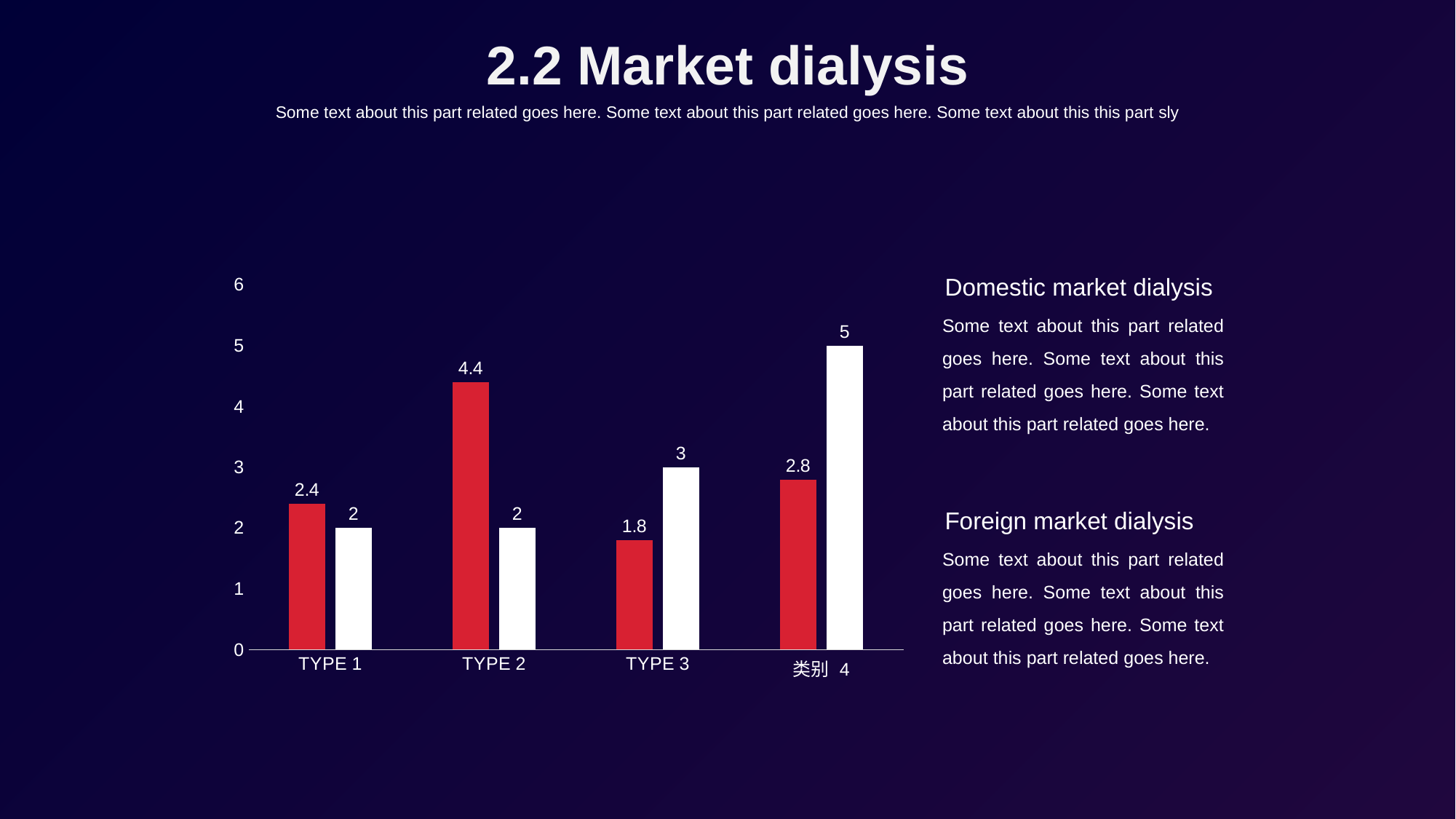

2.2 Market dialysis
Some text about this part related goes here. Some text about this part related goes here. Some text about this this part sly
Domestic market dialysis

### Chart

| Category | 系列 2 | 系列 3 |
|---|---|---|
| TYPE 1 | 2.4 | 2.0 |
| TYPE 2 | 4.4 | 2.0 |
| TYPE 3 | 1.8 | 3.0 |
| 类别 4 | 2.8 | 5.0 |
Some text about this part related goes here. Some text about this part related goes here. Some text about this part related goes here.
Foreign market dialysis
Some text about this part related goes here. Some text about this part related goes here. Some text about this part related goes here.